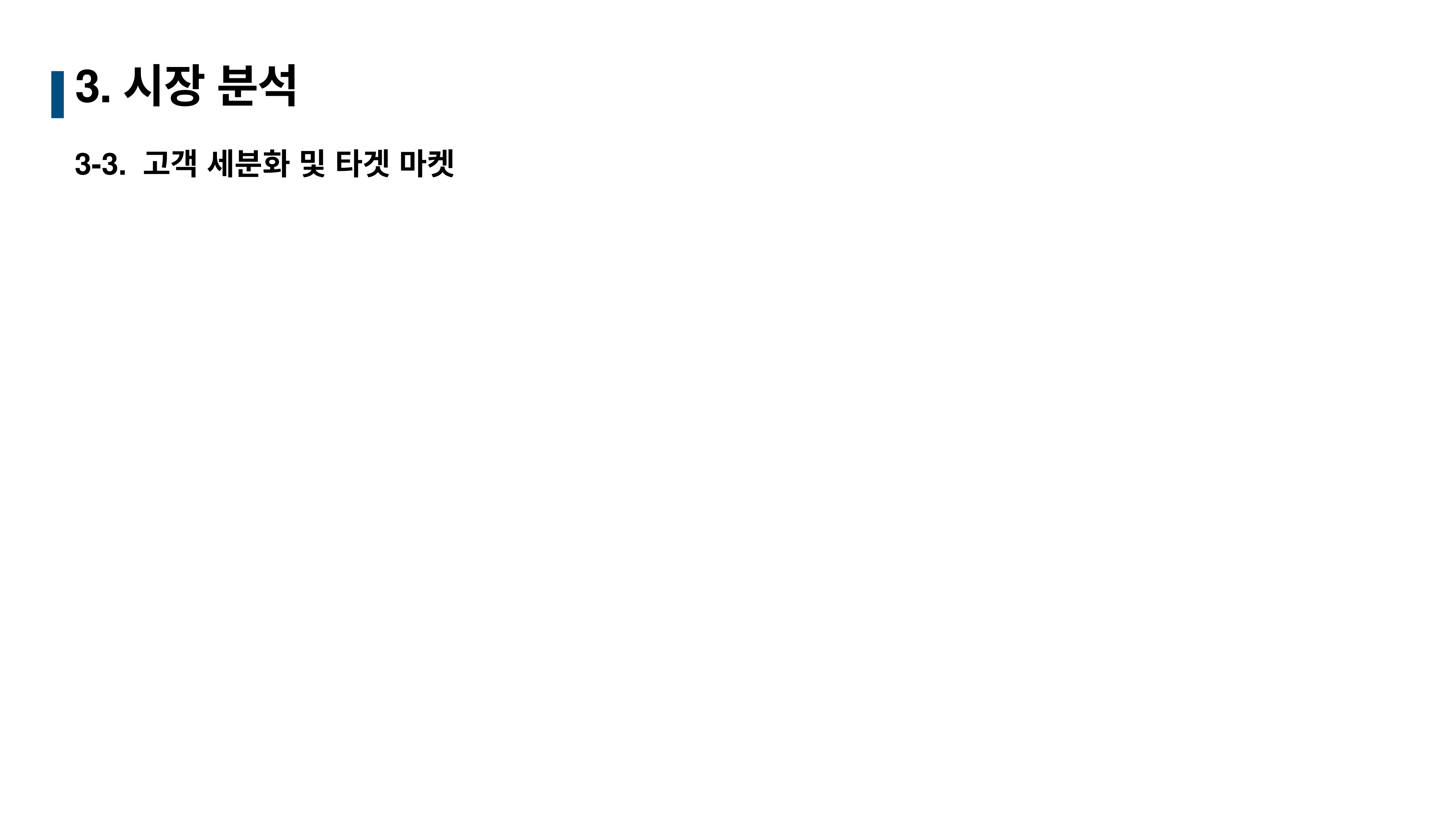

# 3.시장 분석
3-3. 고객 세분화 및 타겟 마켓